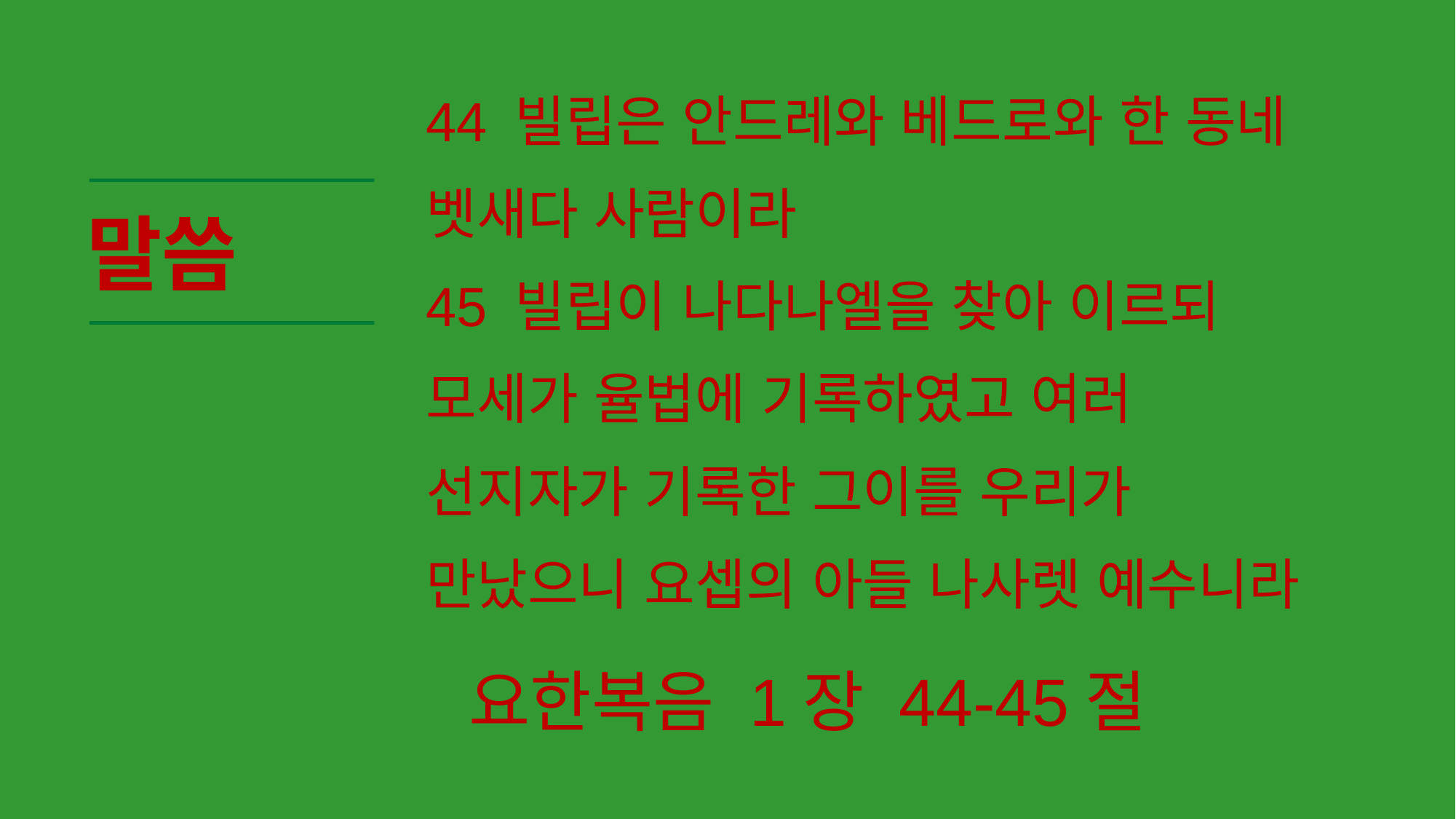

# 44 빌립은 안드레와 베드로와 한 동네 벳새다 사람이라 45 빌립이 나다나엘을 찾아 이르되 모세가 율법에 기록하였고 여러 선지자가 기록한 그이를 우리가 만났으니 요셉의 아들 나사렛 예수니라

말씀

요한복음 1장 44-45절